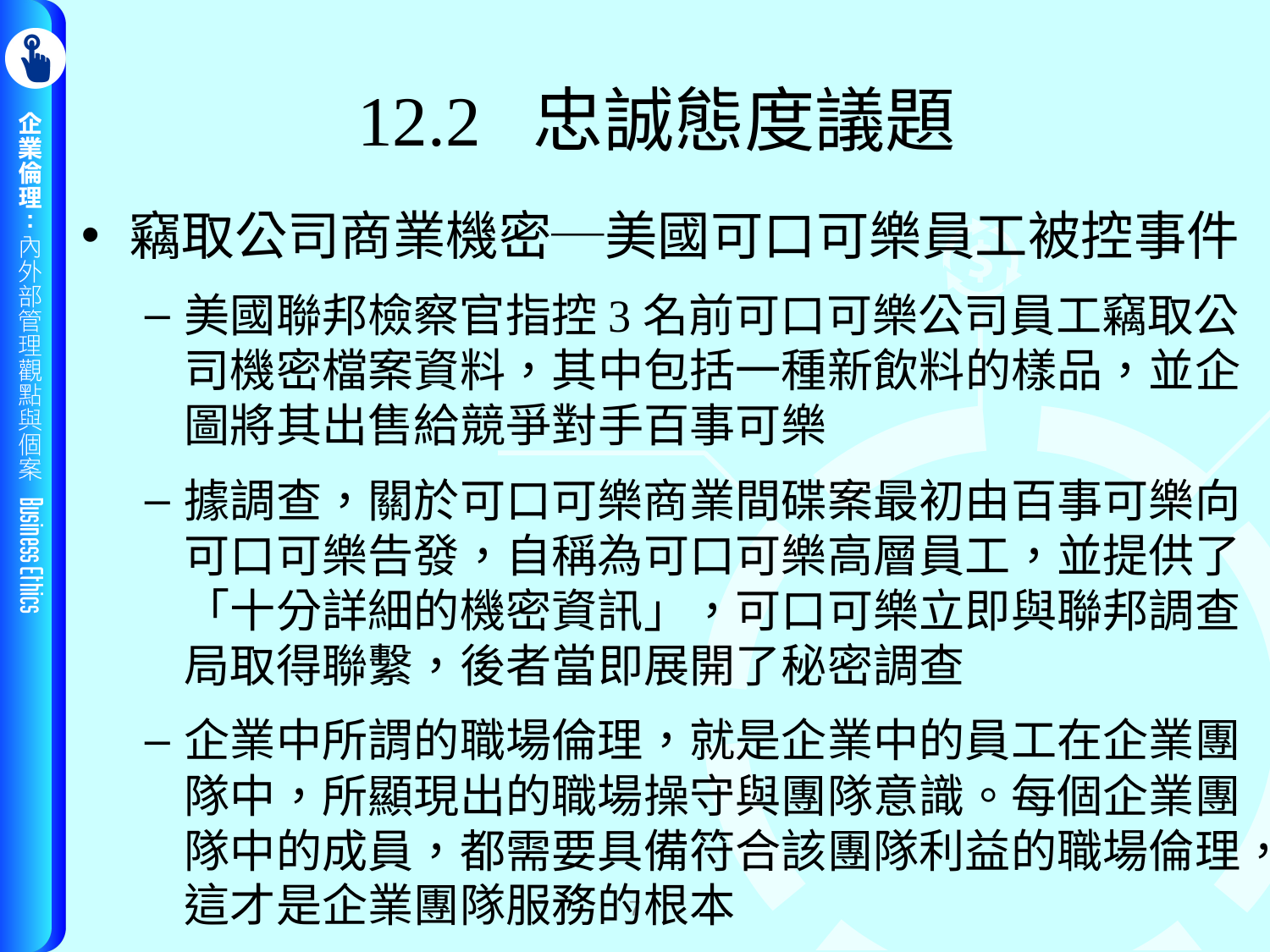

# 12.2  忠誠態度議題
竊取公司商業機密─美國可口可樂員工被控事件
美國聯邦檢察官指控3名前可口可樂公司員工竊取公司機密檔案資料，其中包括一種新飲料的樣品，並企圖將其出售給競爭對手百事可樂
據調查，關於可口可樂商業間碟案最初由百事可樂向可口可樂告發，自稱為可口可樂高層員工，並提供了「十分詳細的機密資訊」，可口可樂立即與聯邦調查局取得聯繫，後者當即展開了秘密調查
企業中所謂的職場倫理，就是企業中的員工在企業團隊中，所顯現出的職場操守與團隊意識。每個企業團隊中的成員，都需要具備符合該團隊利益的職場倫理，這才是企業團隊服務的根本
7